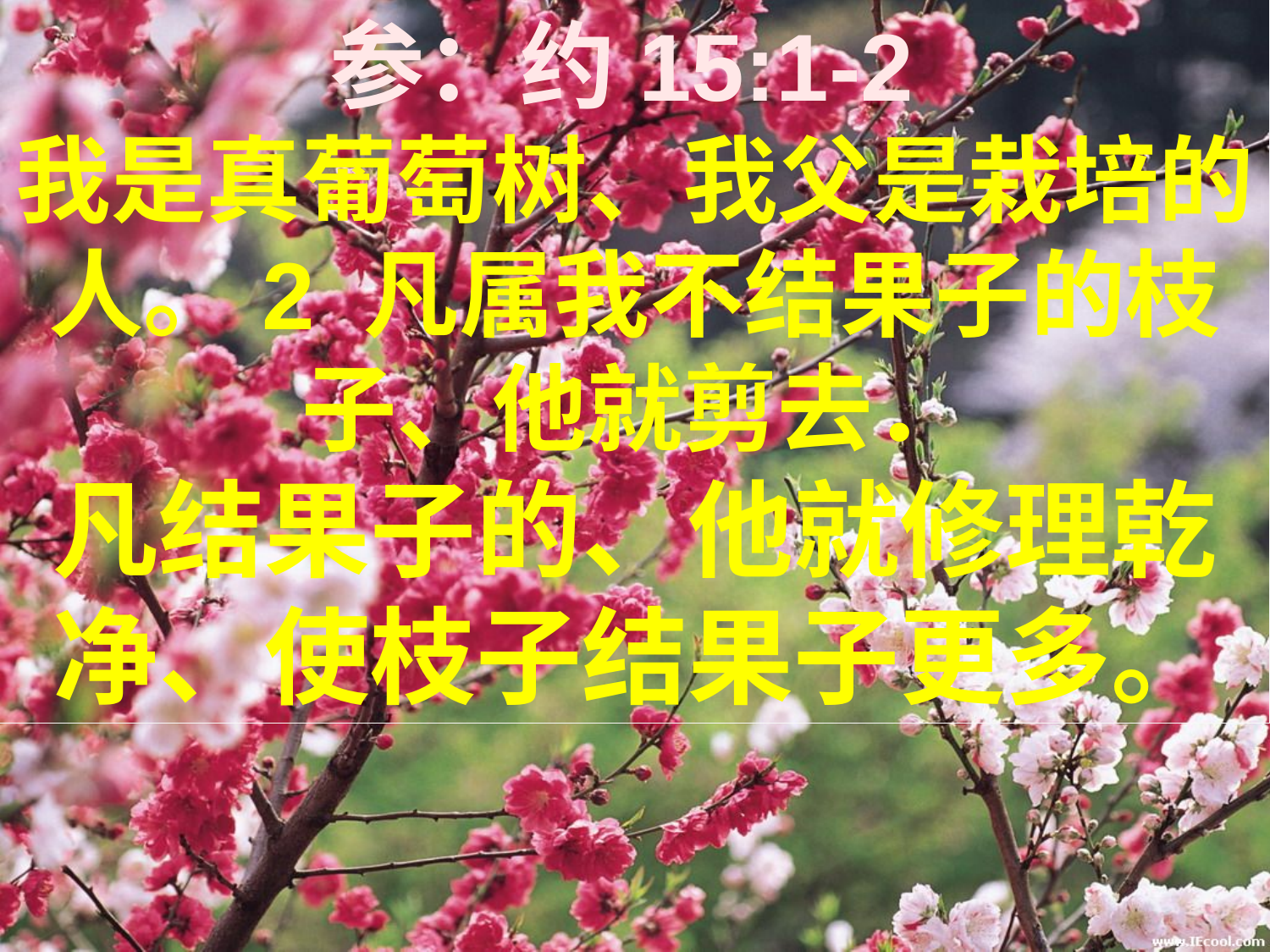

参：约15:1-2
我是真葡萄树、我父是栽培的人。2 凡属我不结果子的枝子、他就剪去．
凡结果子的、他就修理乾净、使枝子结果子更多。